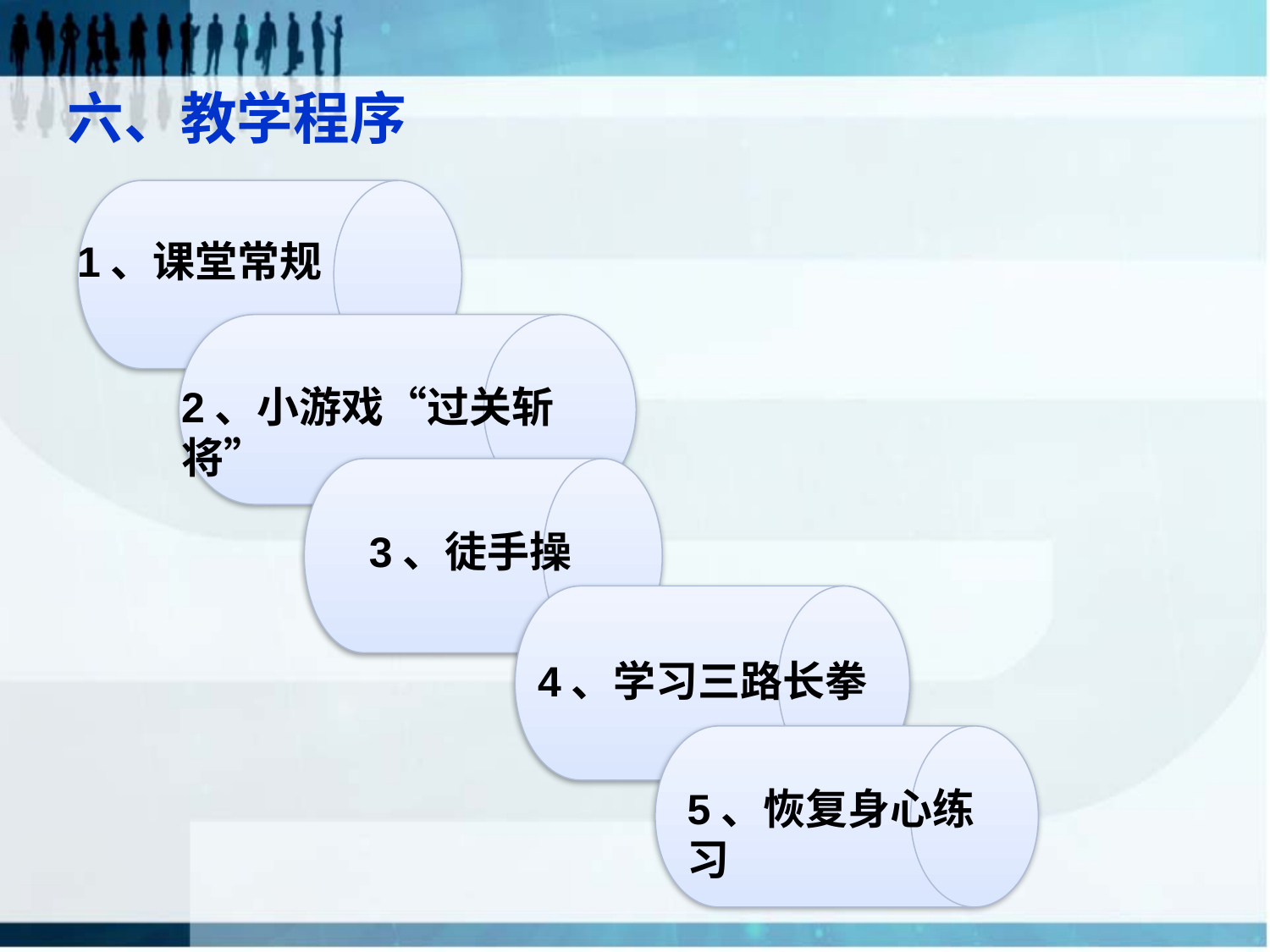

# 六、教学程序

1、课堂常规

2、小游戏“过关斩将”

3、徒手操

4、学习三路长拳

5、恢复身心练习